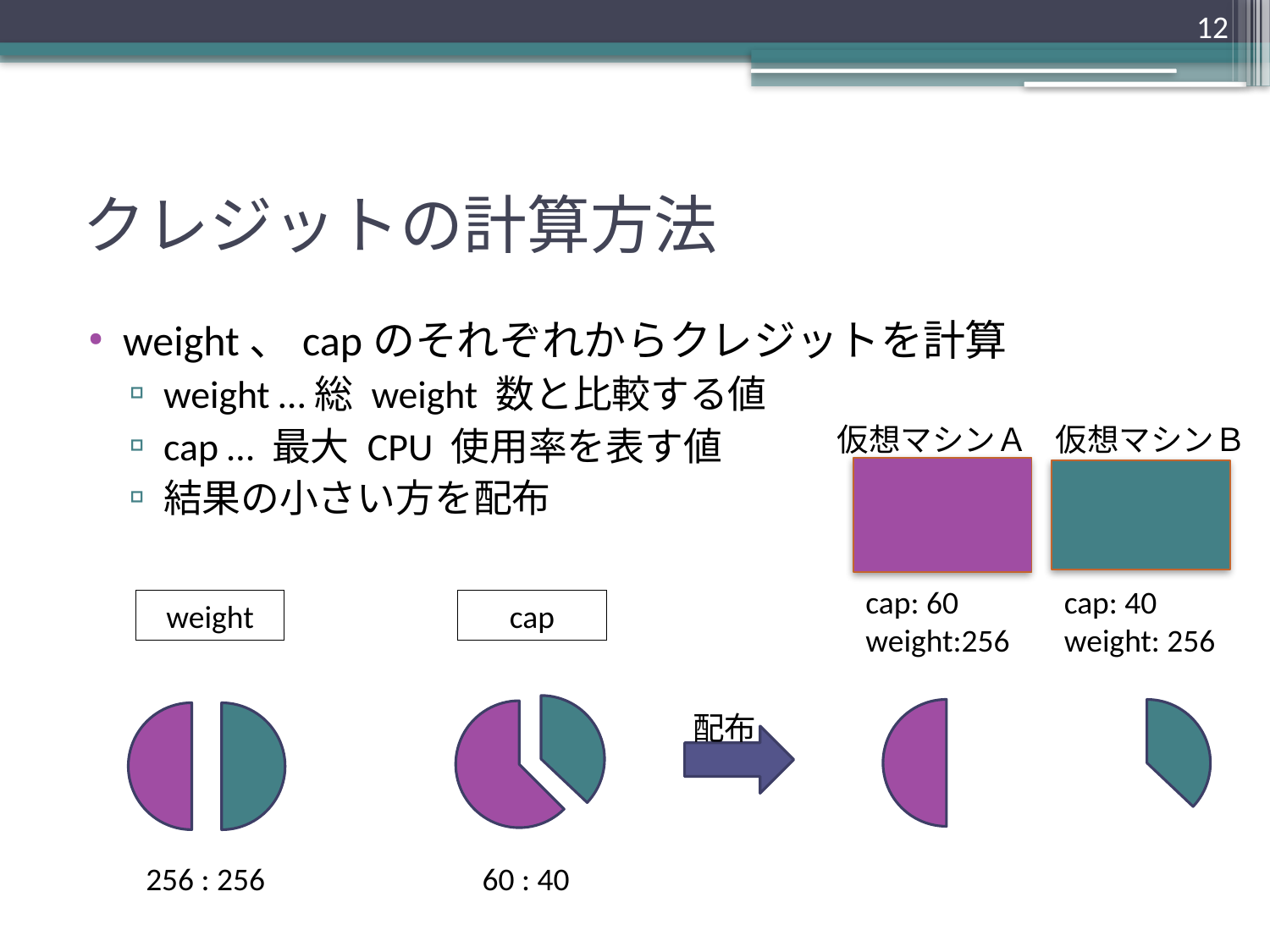

12
# クレジットの計算方法
weight、capのそれぞれからクレジットを計算
weight …総 weight 数と比較する値
cap … 最大 CPU 使用率を表す値
結果の小さい方を配布

仮想マシンＡ
仮想マシンＢ

cap: 60
weight:256

cap: 40
weight: 256

weight
cap

配布

256 : 256
60 : 40